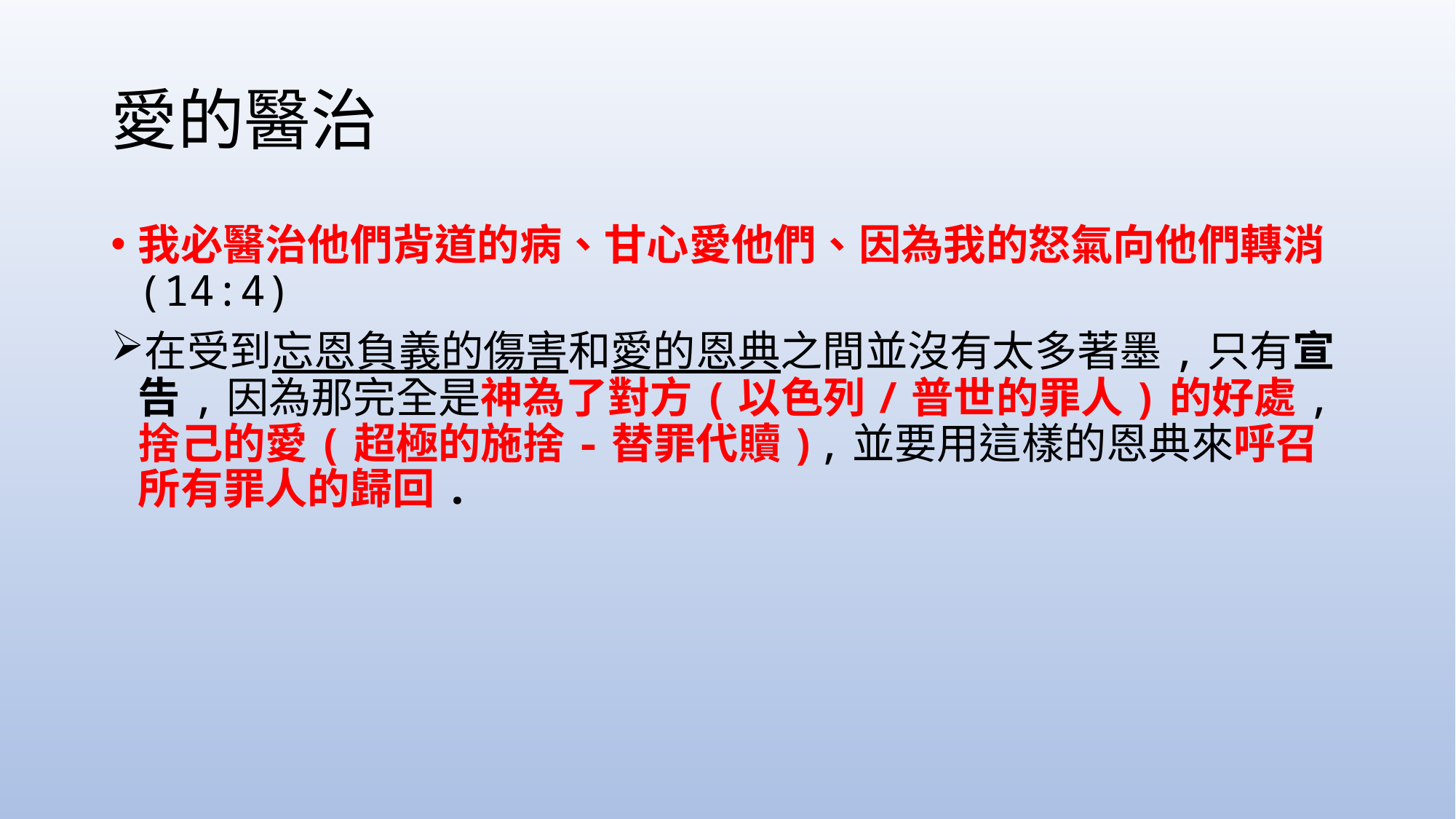

# 愛的醫治
我必醫治他們背道的病、甘心愛他們、因為我的怒氣向他們轉消 (14:4)
在受到忘恩負義的傷害和愛的恩典之間並沒有太多著墨,只有宣告,因為那完全是神為了對方(以色列/普世的罪人)的好處,捨己的愛(超極的施捨-替罪代贖),並要用這樣的恩典來呼召所有罪人的歸回.